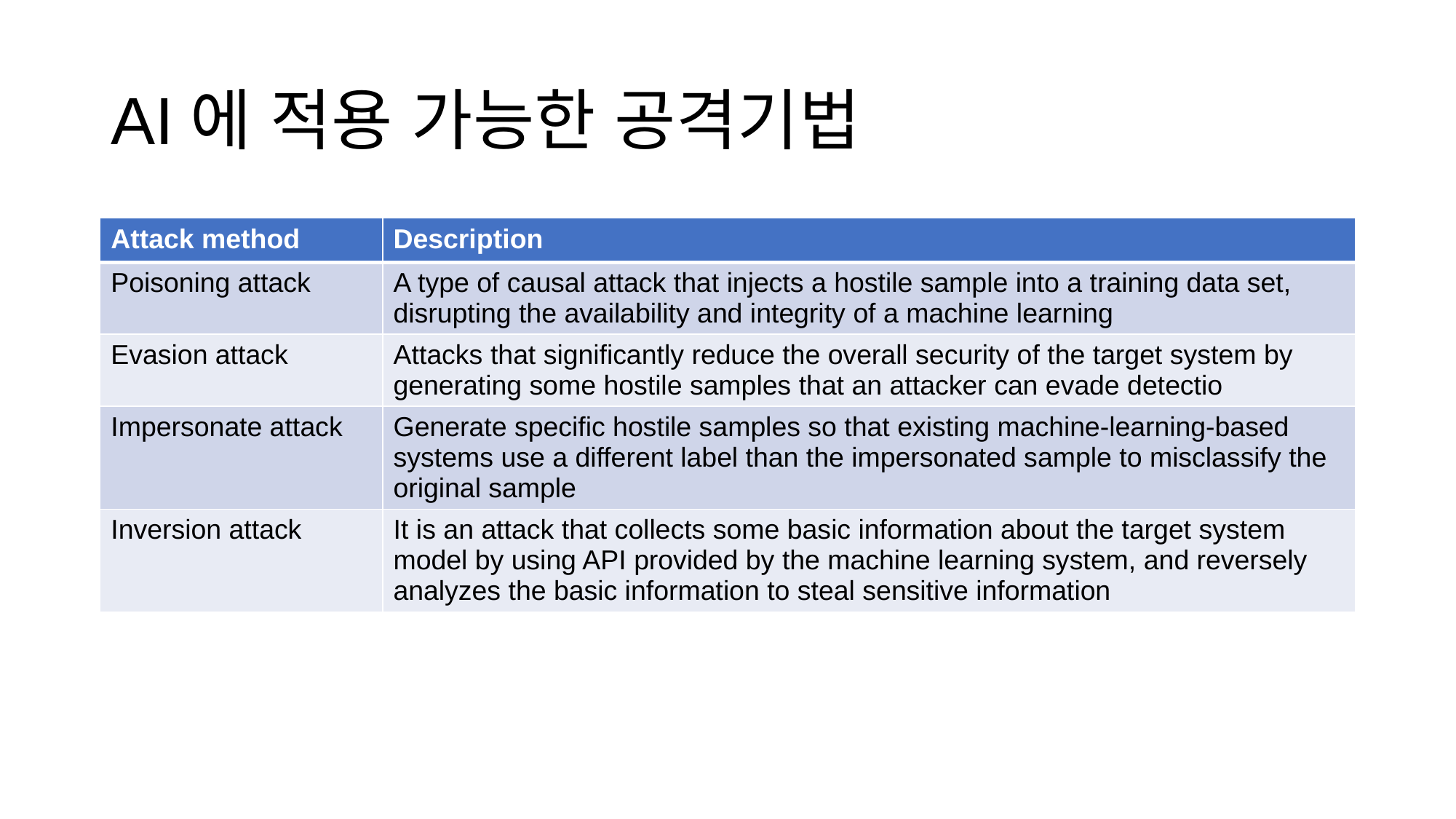

# AI에 적용 가능한 공격기법
| Attack method | Description |
| --- | --- |
| Poisoning attack | A type of causal attack that injects a hostile sample into a training data set, disrupting the availability and integrity of a machine learning |
| Evasion attack | Attacks that significantly reduce the overall security of the target system by generating some hostile samples that an attacker can evade detectio |
| Impersonate attack | Generate specific hostile samples so that existing machine-learning-based systems use a different label than the impersonated sample to misclassify the original sample |
| Inversion attack | It is an attack that collects some basic information about the target system model by using API provided by the machine learning system, and reversely analyzes the basic information to steal sensitive information |